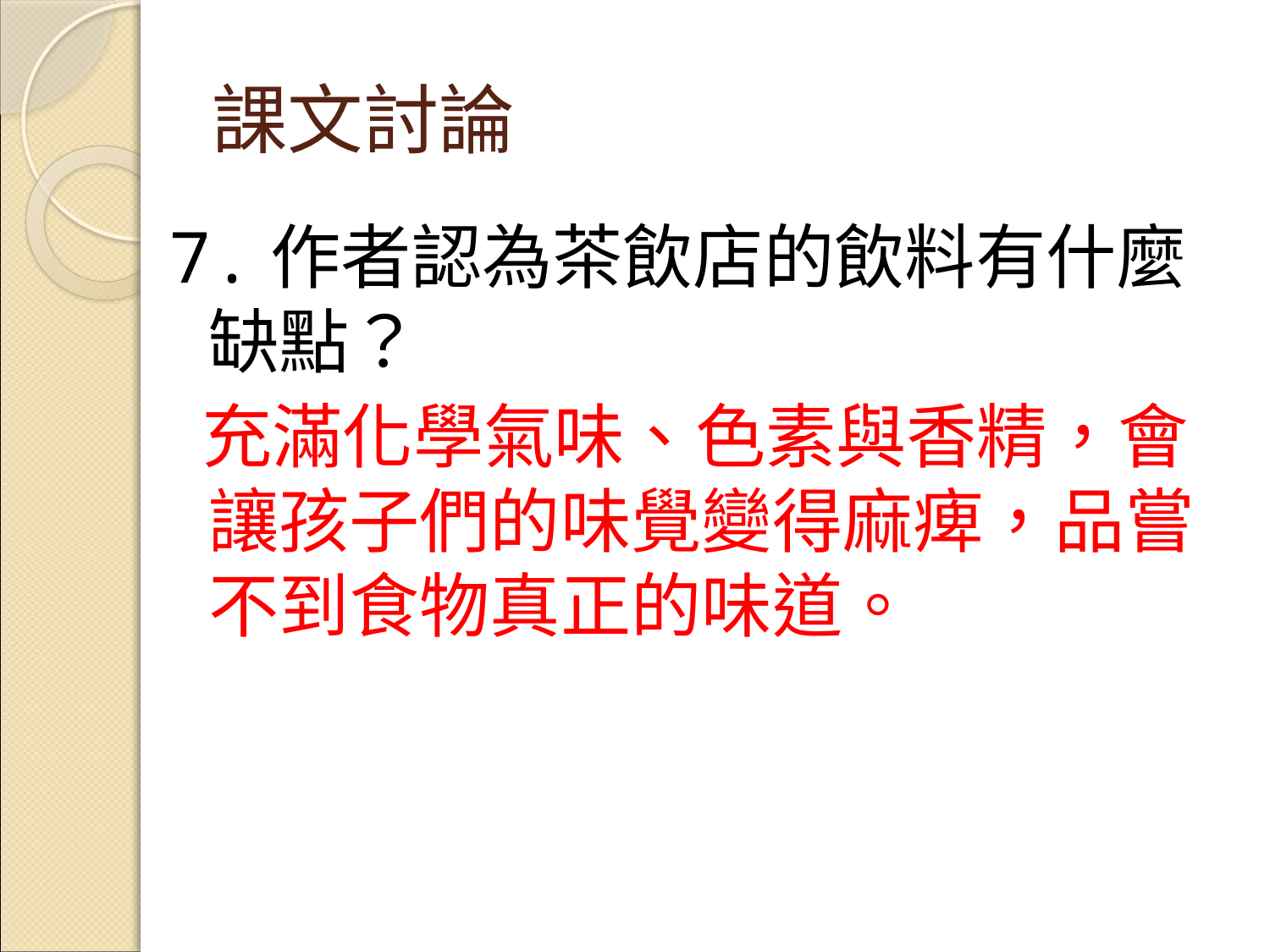

課文討論
7.作者認為茶飲店的飲料有什麼缺點？
 充滿化學氣味、色素與香精，會讓孩子們的味覺變得麻痺，品嘗不到食物真正的味道。